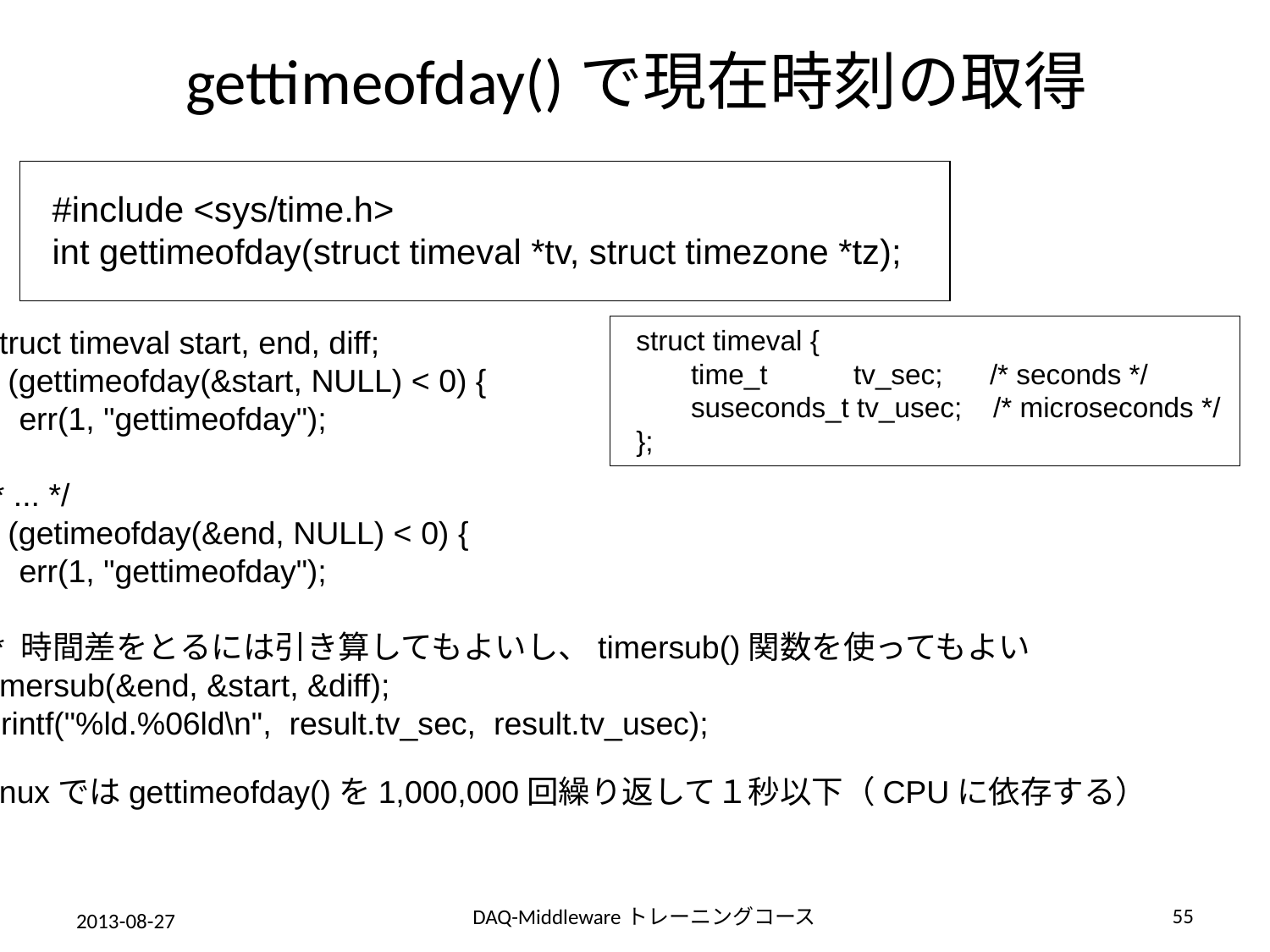

# gettimeofday()で現在時刻の取得

#include <sys/time.h>
int gettimeofday(struct timeval *tv, struct timezone *tz);
struct timeval start, end, diff;
if (gettimeofday(&start, NULL) < 0) {
    err(1, "gettimeofday");
}
/* ... */
if (getimeofday(&end, NULL) < 0) {
    err(1, "gettimeofday");
}
/* 時間差をとるには引き算してもよいし、timersub()関数を使ってもよい
timersub(&end, &start, &diff);
printf("%ld.%06ld\n",  result.tv_sec,  result.tv_usec);

struct timeval {
       time_t           tv_sec;      /* seconds */
       suseconds_t tv_usec;    /* microseconds */
};
Linuxではgettimeofday()を1,000,000回繰り返して１秒以下（CPUに依存する）
55
DAQ-Middlewareトレーニングコース
2013-08-27